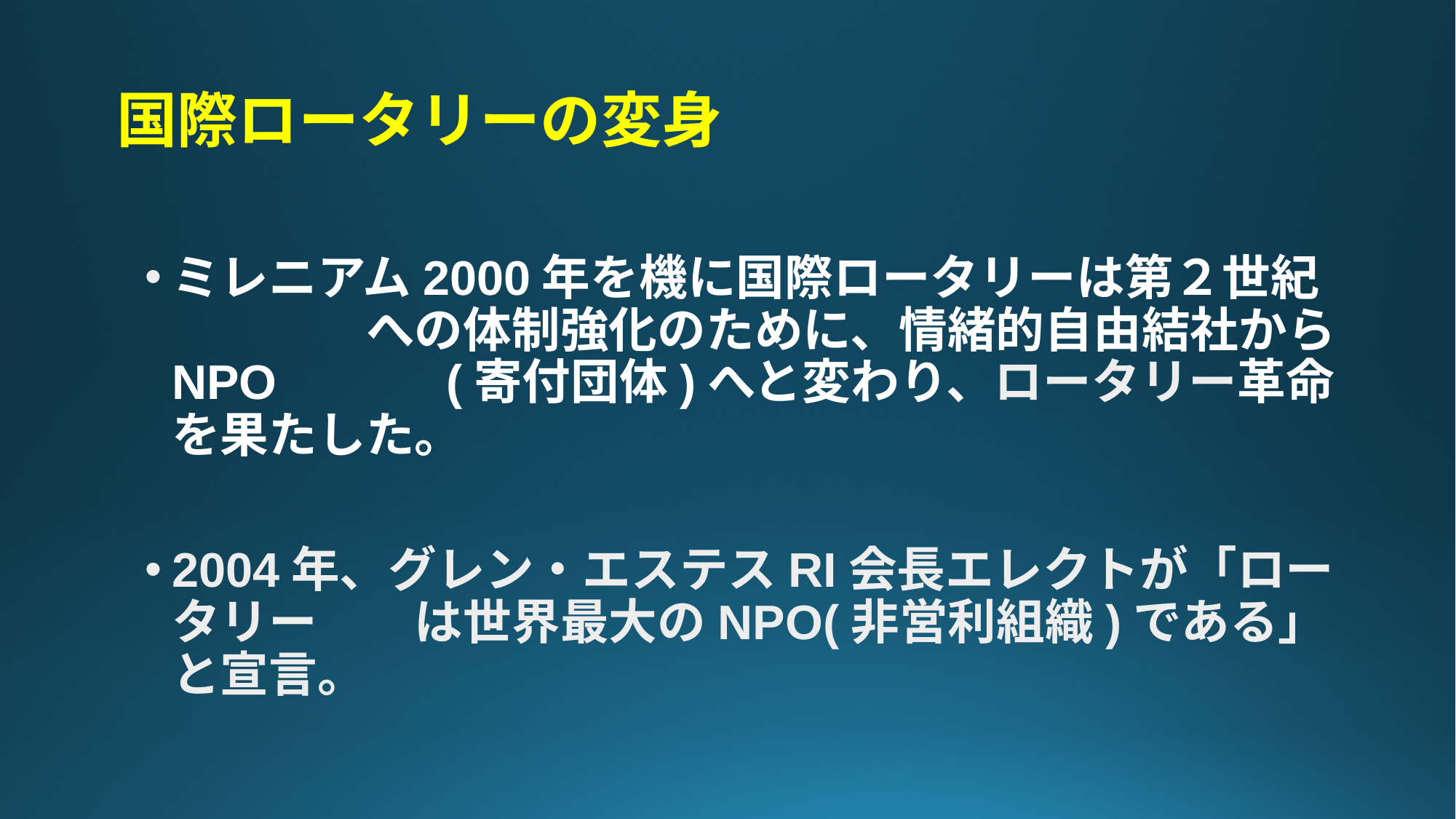

# 国際ロータリーの変身

ミレニアム2000年を機に国際ロータリーは第２世紀　　　　への体制強化のために、情緒的自由結社からNPO　　　(寄付団体)へと変わり、ロータリー革命を果たした。

2004年、グレン・エステスRI会長エレクトが「ロータリー　　は世界最大のNPO(非営利組織)である」と宣言。